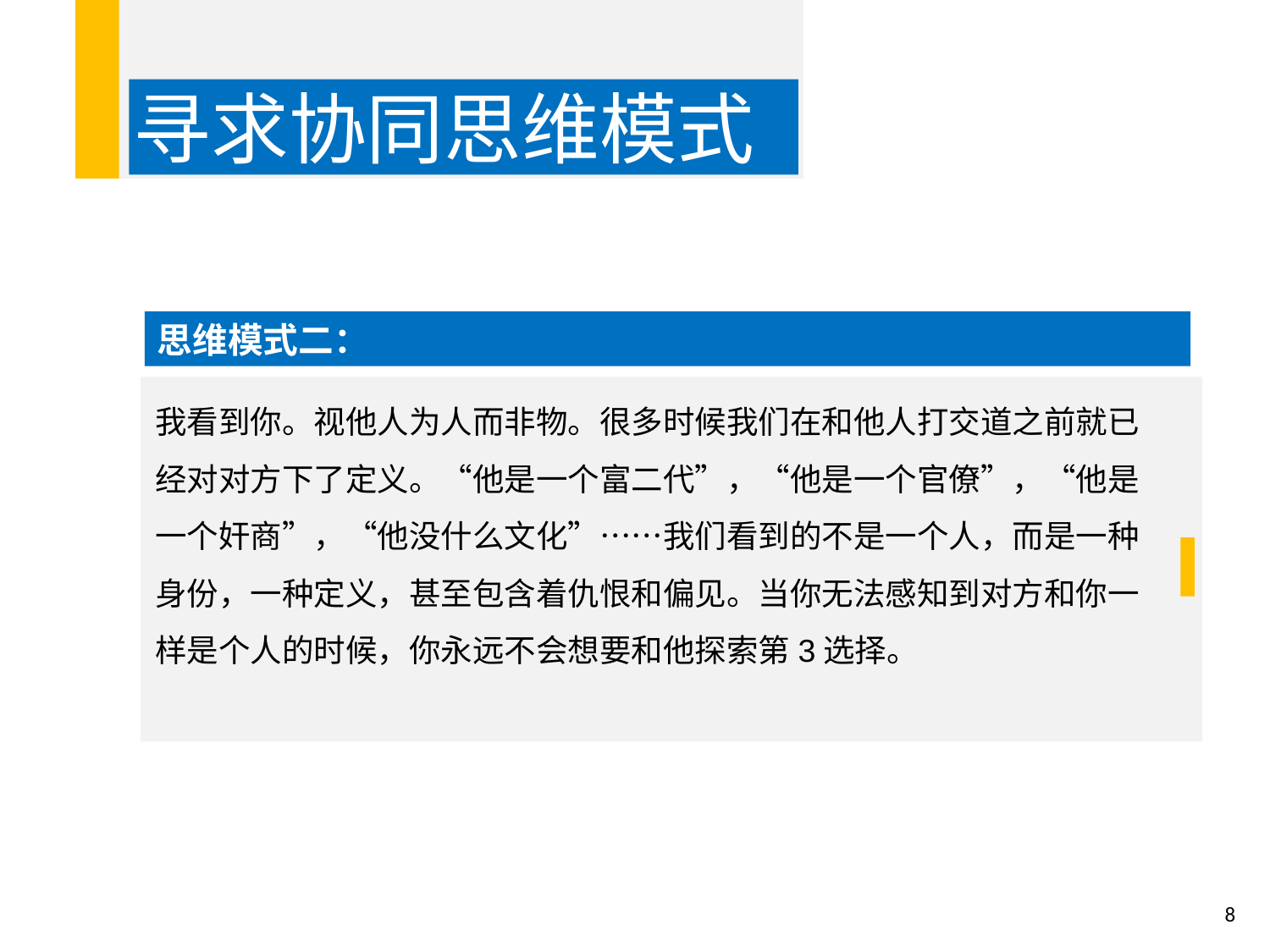

寻求协同思维模式

思维模式二：

我看到你。视他人为人而非物。很多时候我们在和他人打交道之前就已经对对方下了定义。“他是一个富二代”，“他是一个官僚”，“他是一个奸商”，“他没什么文化”……我们看到的不是一个人，而是一种身份，一种定义，甚至包含着仇恨和偏见。当你无法感知到对方和你一样是个人的时候，你永远不会想要和他探索第3选择。